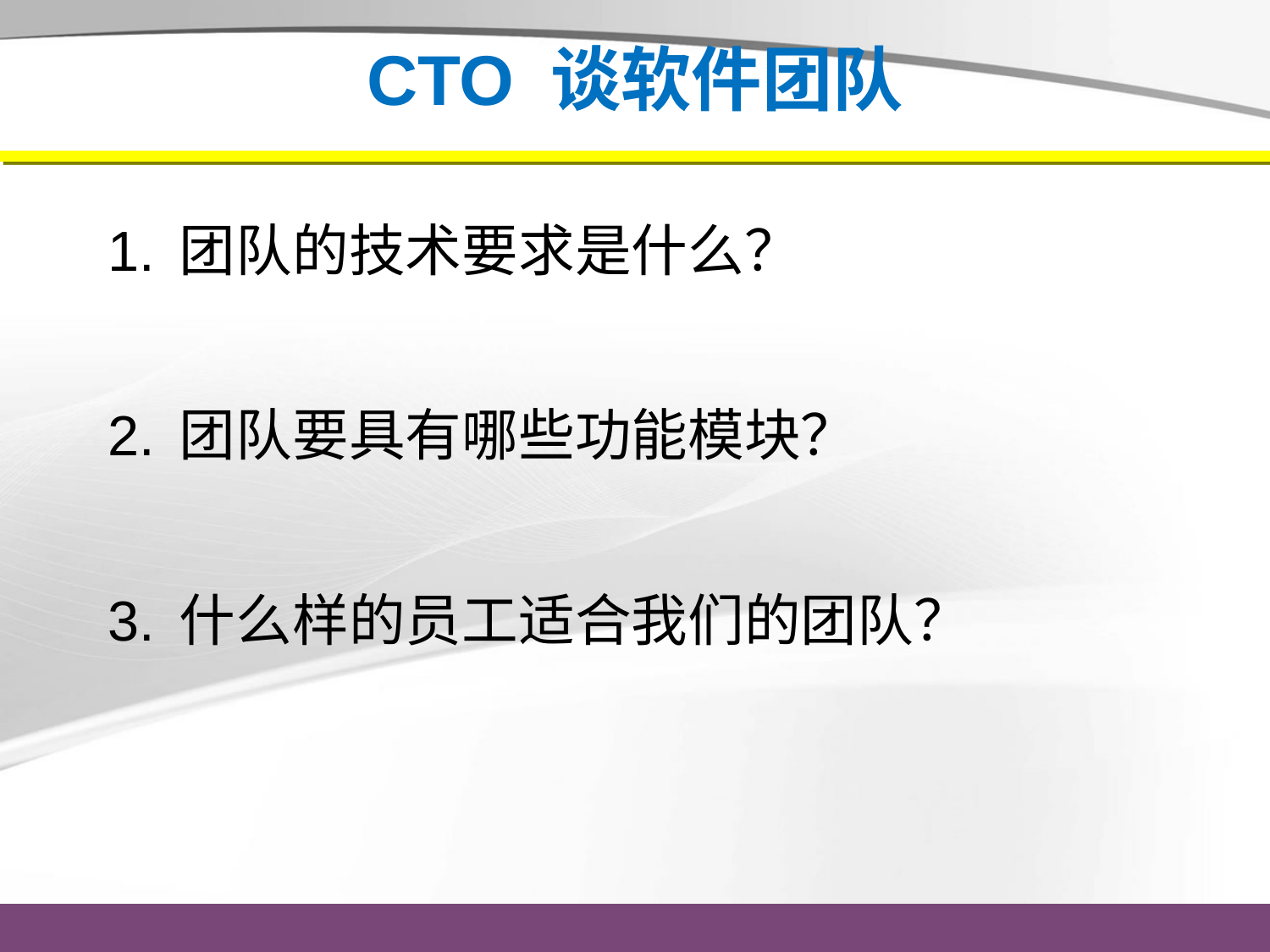

# CTO 谈软件团队
团队的技术要求是什么？

团队要具有哪些功能模块？

什么样的员工适合我们的团队？